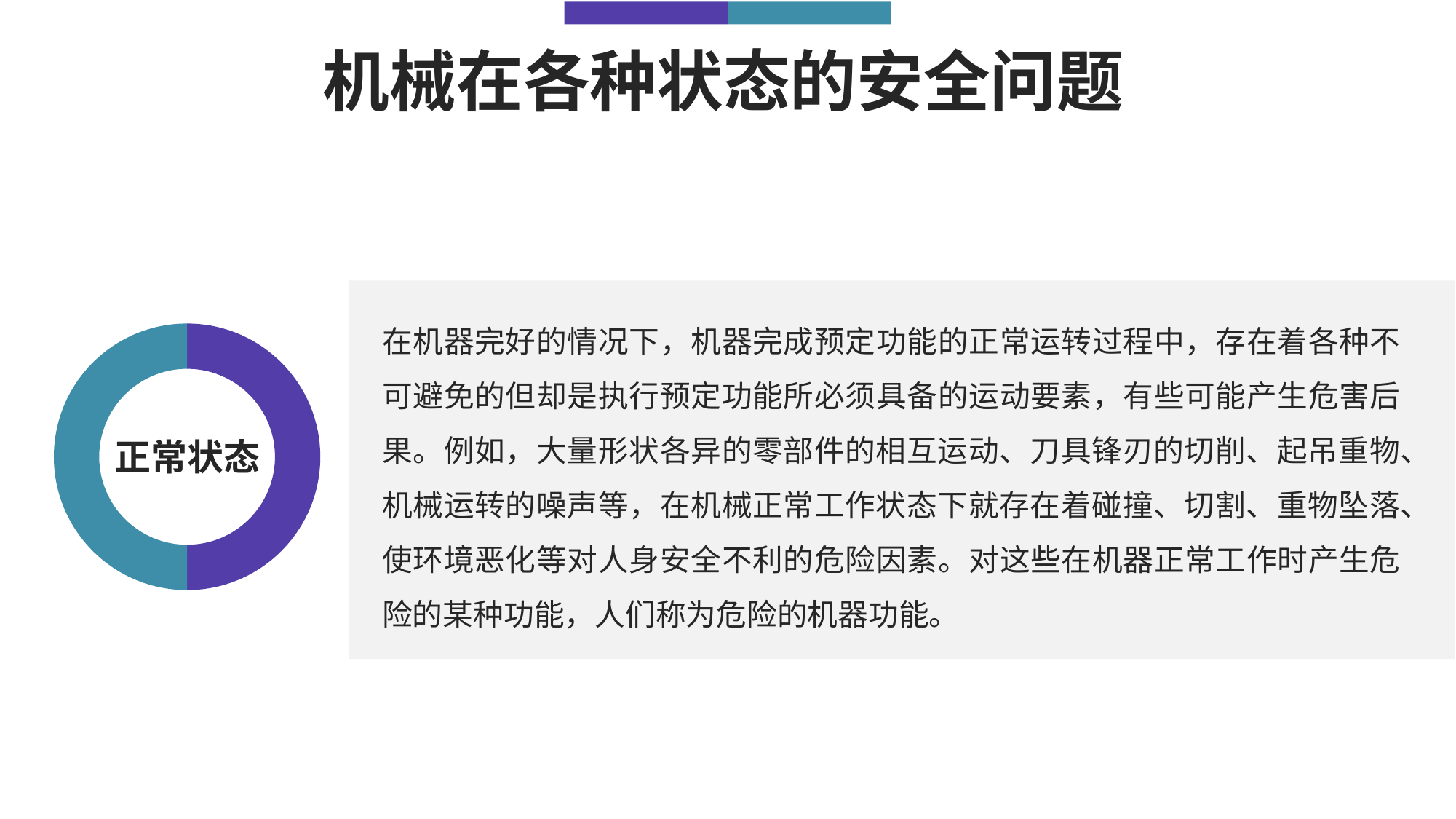

机械在各种状态的安全问题

在机器完好的情况下，机器完成预定功能的正常运转过程中，存在着各种不可避免的但却是执行预定功能所必须具备的运动要素，有些可能产生危害后果。例如，大量形状各异的零部件的相互运动、刀具锋刃的切削、起吊重物、机械运转的噪声等，在机械正常工作状态下就存在着碰撞、切割、重物坠落、使环境恶化等对人身安全不利的危险因素。对这些在机器正常工作时产生危险的某种功能，人们称为危险的机器功能。

正常状态